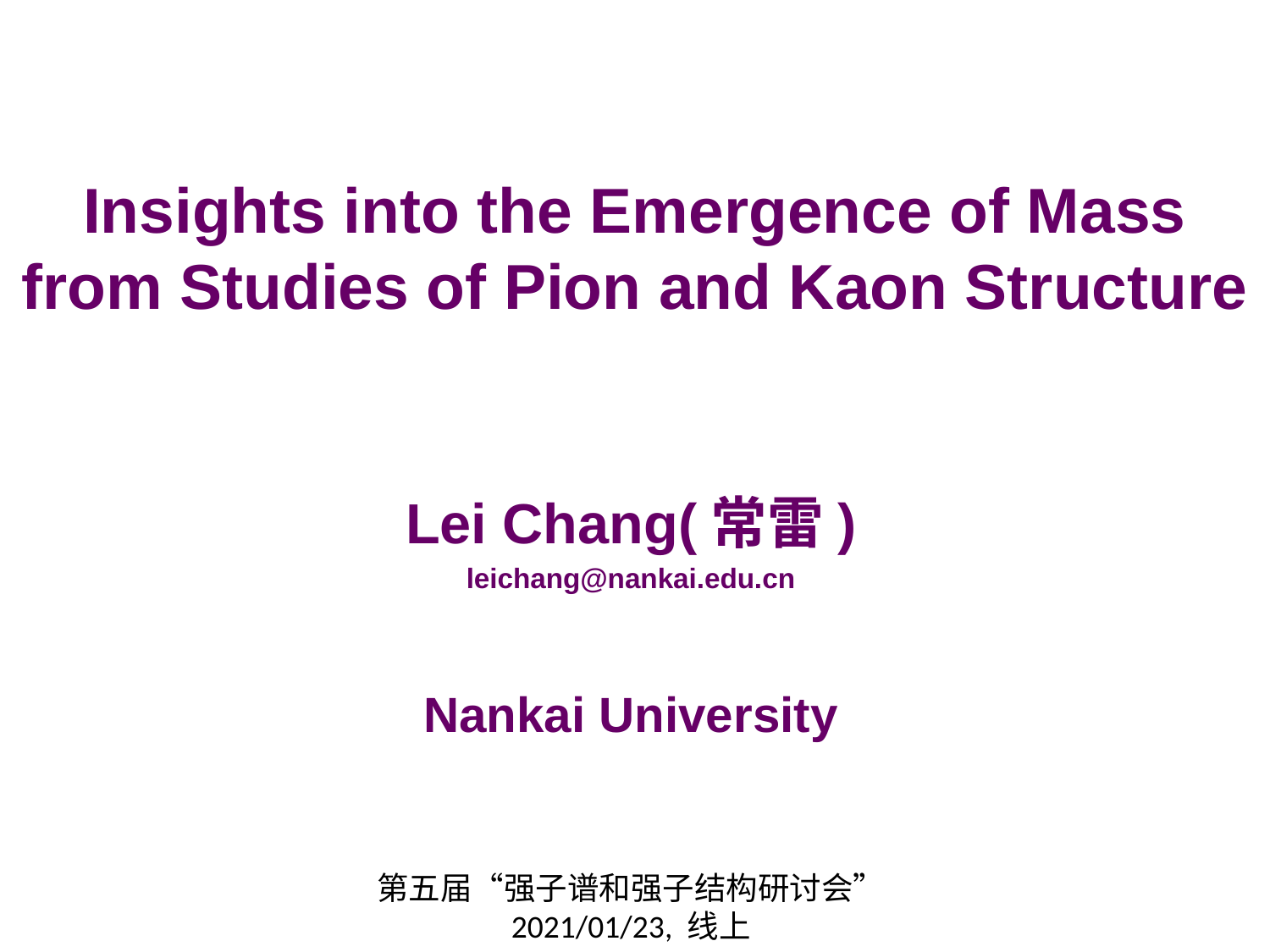

# Insights into the Emergence of Mass from Studies of Pion and Kaon Structure
Lei Chang(常雷)
leichang@nankai.edu.cn

Nankai University
第五届“强子谱和强子结构研讨会”
2021/01/23, 线上